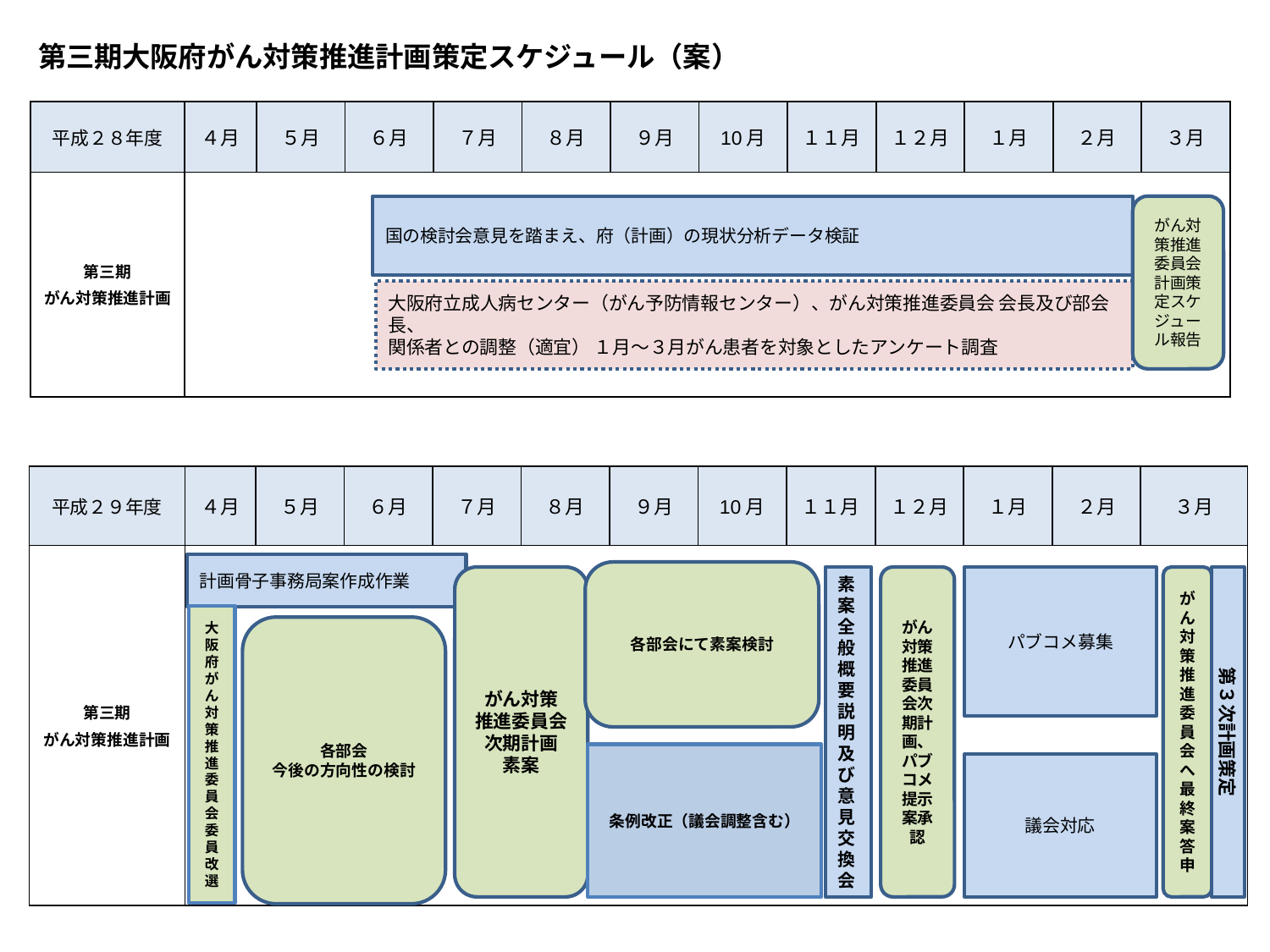

第三期大阪府がん対策推進計画策定スケジュール（案）
| 平成２８年度 | ４月 | ５月 | ６月 | ７月 | ８月 | ９月 | 10月 | １１月 | １２月 | １月 | ２月 | ３月 |
| --- | --- | --- | --- | --- | --- | --- | --- | --- | --- | --- | --- | --- |
| 第三期 がん対策推進計画 |  |  |  |  |  |  |  |  |  |  |  |  |
国の検討会意見を踏まえ、府（計画）の現状分析データ検証
がん対策推進委員会
計画策定スケジュール報告
大阪府立成人病センター（がん予防情報センター）、がん対策推進委員会 会長及び部会長、
関係者との調整（適宜） １月～３月がん患者を対象としたアンケート調査
| 平成２９年度 | ４月 | ５月 | ６月 | ７月 | ８月 | ９月 | 10月 | １１月 | １２月 | １月 | ２月 | ３月 |
| --- | --- | --- | --- | --- | --- | --- | --- | --- | --- | --- | --- | --- |
| 第三期 がん対策推進計画 |  |  |  |  |  |  |  |  |  |  |  |  |
計画骨子事務局案作成作業
各部会にて素案検討
素案全般概要説明及び意見交換会
がん対策推進委員会次期計画、パブコメ提示案承認
がん対策推進委員会へ最終案答申
パブコメ募集
がん対策
推進委員会
次期計画
素案
第３次計画策定
各部会
今後の方向性の検討
条例改正（議会調整含む）
議会対応
大阪府がん対策推進委員会委員改選